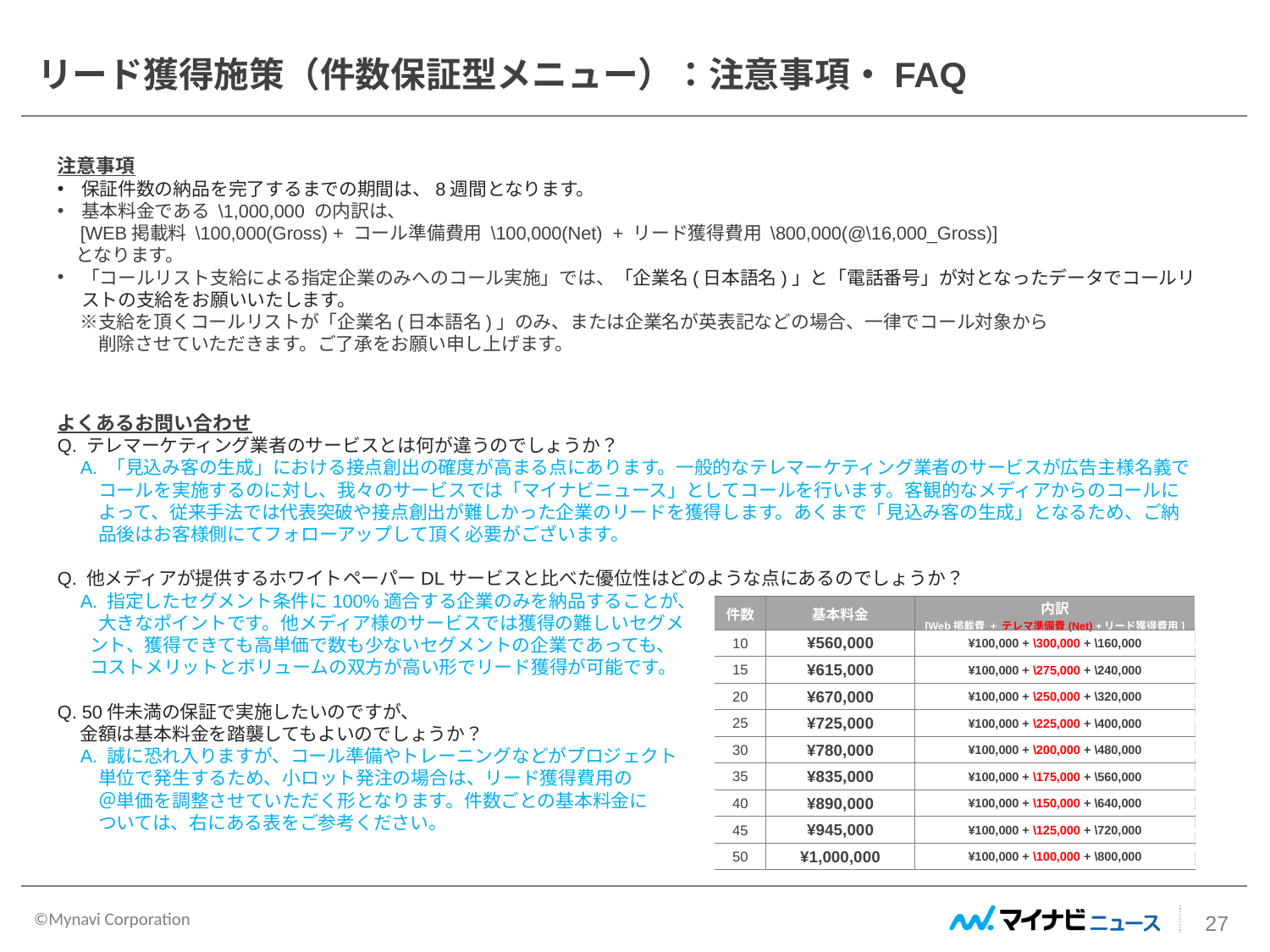

リード獲得施策（件数保証型メニュー）：注意事項・FAQ
注意事項
保証件数の納品を完了するまでの期間は、8週間となります。
基本料金である \1,000,000 の内訳は、
　[WEB掲載料 \100,000(Gross) + コール準備費用 \100,000(Net)  + リード獲得費用 \800,000(@\16,000_Gross)]
　となります。
「コールリスト支給による指定企業のみへのコール実施」では、「企業名(日本語名)」と「電話番号」が対となったデータでコールリストの支給をお願いいたします。
　 ※支給を頂くコールリストが「企業名(日本語名)」のみ、または企業名が英表記などの場合、一律でコール対象から
　　 削除させていただきます。ご了承をお願い申し上げます。

よくあるお問い合わせ
Q. テレマーケティング業者のサービスとは何が違うのでしょうか？
　A. 「見込み客の生成」における接点創出の確度が高まる点にあります。一般的なテレマーケティング業者のサービスが広告主様名義で
　　 コールを実施するのに対し、我々のサービスでは「マイナビニュース」としてコールを行います。客観的なメディアからのコールに
　　 よって、従来手法では代表突破や接点創出が難しかった企業のリードを獲得します。あくまで「見込み客の生成」となるため、ご納
　　 品後はお客様側にてフォローアップして頂く必要がございます。

Q. 他メディアが提供するホワイトペーパーDLサービスと比べた優位性はどのような点にあるのでしょうか？
　A. 指定したセグメント条件に100%適合する企業のみを納品することが、
　　 大きなポイントです。他メディア様のサービスでは獲得の難しいセグメ
       ント、獲得できても高単価で数も少ないセグメントの企業であっても、
       コストメリットとボリュームの双方が高い形でリード獲得が可能です。

Q. 50件未満の保証で実施したいのですが、
　 金額は基本料金を踏襲してもよいのでしょうか？
　A. 誠に恐れ入りますが、コール準備やトレーニングなどがプロジェクト
　　 単位で発生するため、小ロット発注の場合は、リード獲得費用の
　　 ＠単価を調整させていただく形となります。件数ごとの基本料金に
　　 ついては、右にある表をご参考ください。
| 件数 | 基本料金 | 内訳 [Web掲載費 + テレマ準備費(Net) +リード獲得費用] |
| --- | --- | --- |
| 10 | ¥560,000 | ¥100,000 + \300,000 + \160,000 |
| 15 | ¥615,000 | ¥100,000 + \275,000 + \240,000 |
| 20 | ¥670,000 | ¥100,000 + \250,000 + \320,000 |
| 25 | ¥725,000 | ¥100,000 + \225,000 + \400,000 |
| 30 | ¥780,000 | ¥100,000 + \200,000 + \480,000 |
| 35 | ¥835,000 | ¥100,000 + \175,000 + \560,000 |
| 40 | ¥890,000 | ¥100,000 + \150,000 + \640,000 |
| 45 | ¥945,000 | ¥100,000 + \125,000 + \720,000 |
| 50 | ¥1,000,000 | ¥100,000 + \100,000 + \800,000 |
27